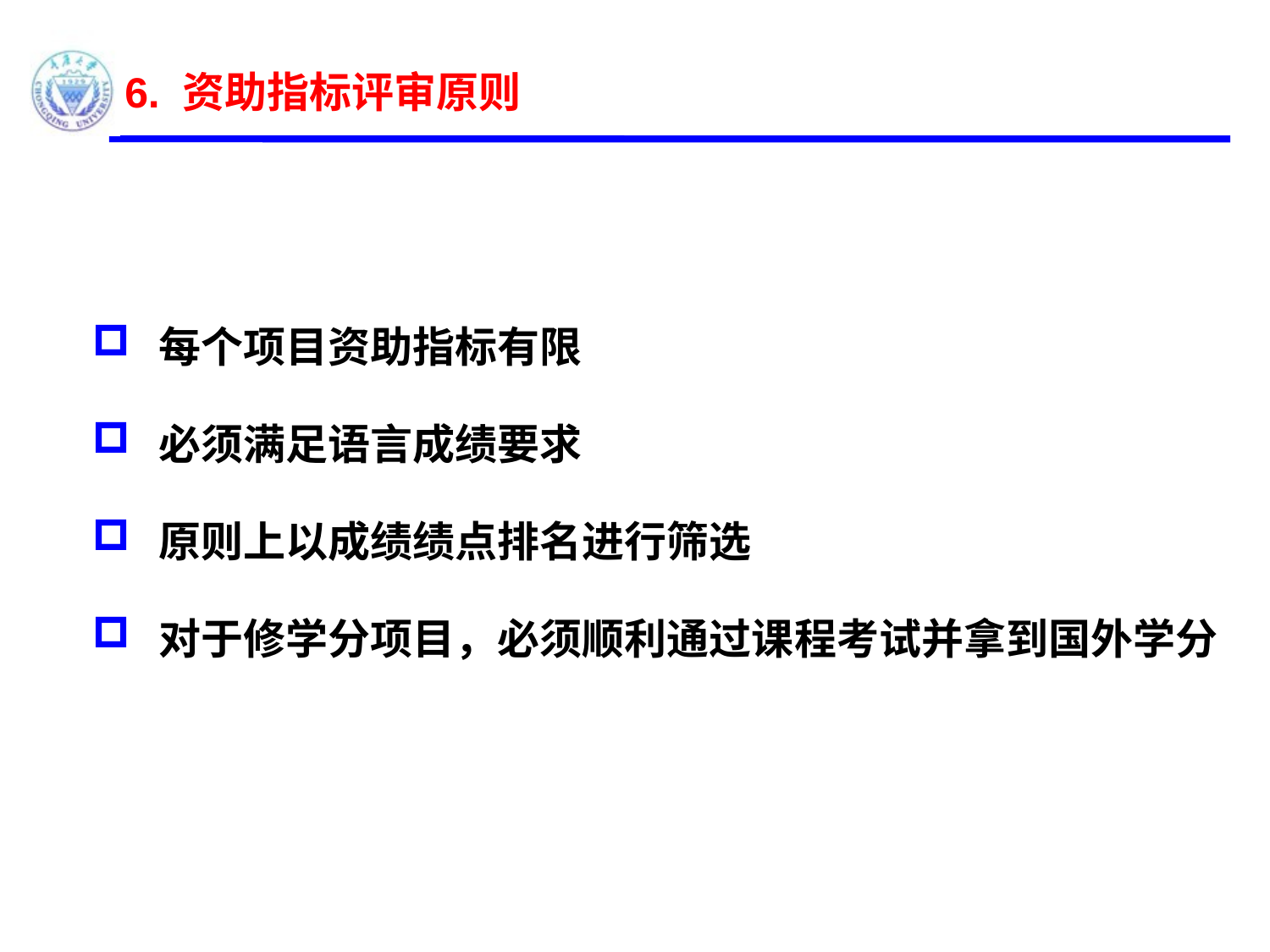

6. 资助指标评审原则
每个项目资助指标有限
必须满足语言成绩要求
原则上以成绩绩点排名进行筛选
对于修学分项目，必须顺利通过课程考试并拿到国外学分